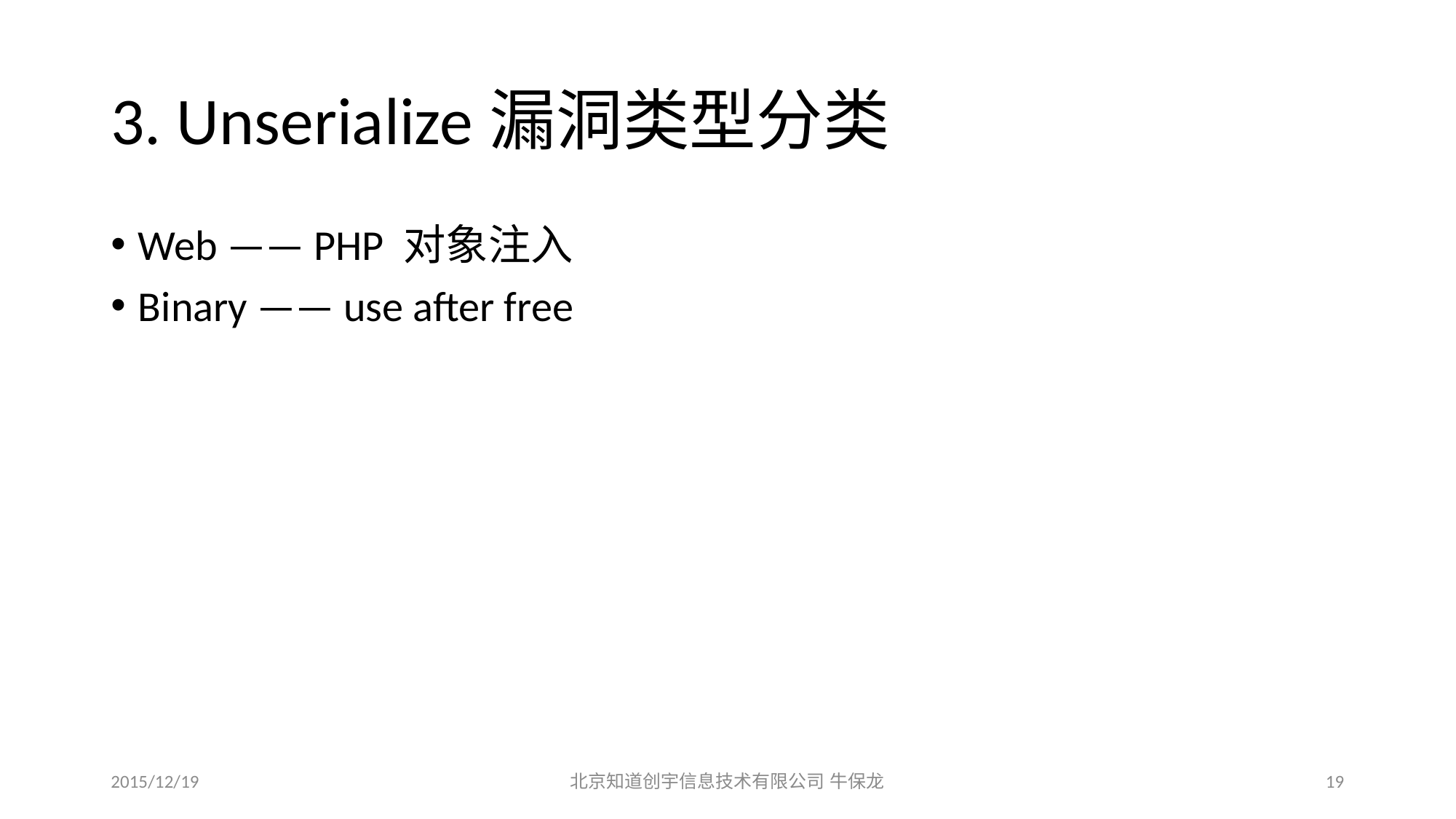

# 3. Unserialize漏洞类型分类
Web —— PHP 对象注入
Binary —— use after free
2015/12/19
北京知道创宇信息技术有限公司 牛保龙
19